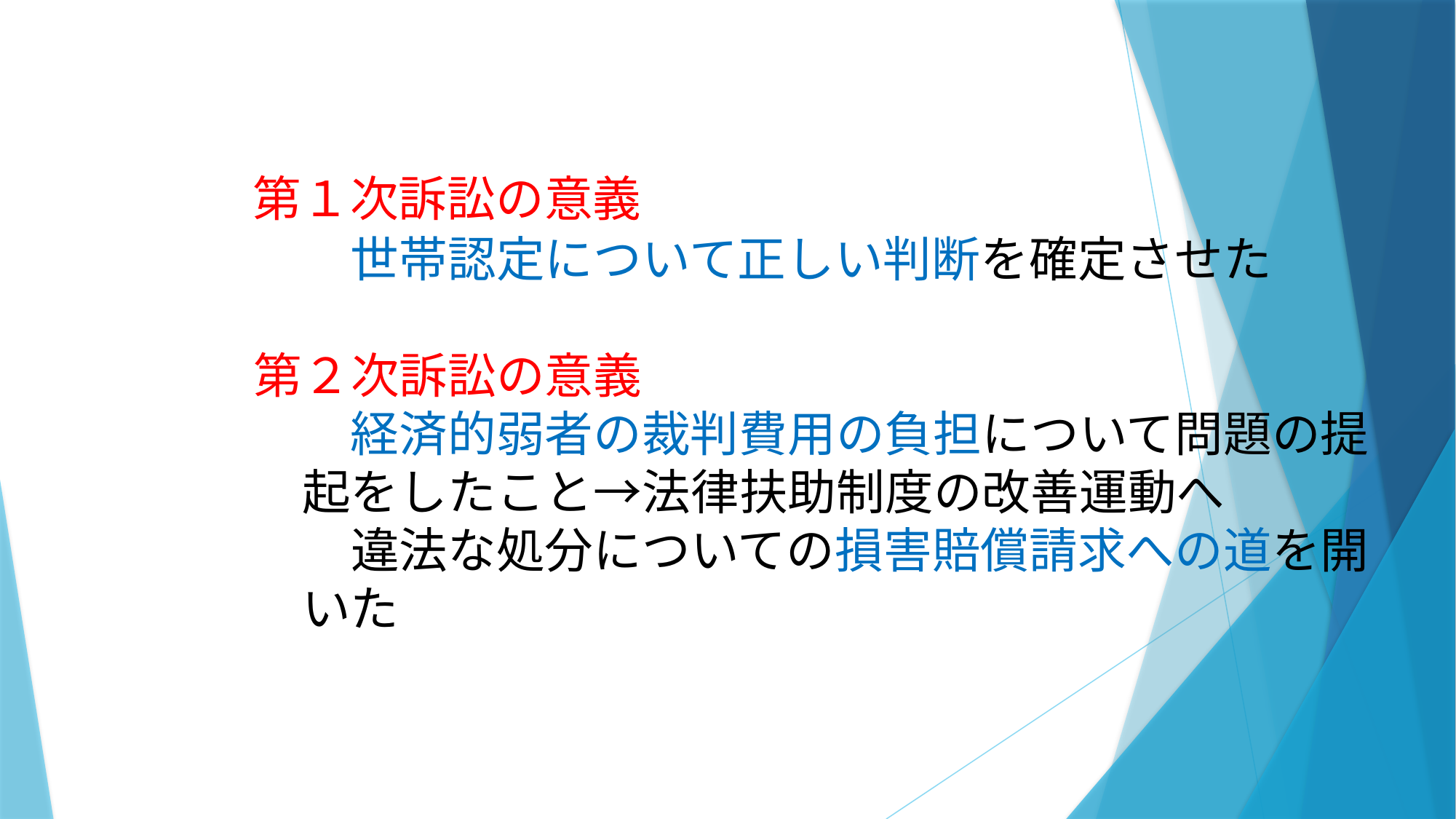

第１次訴訟の意義
　　　　　　　世帯認定について正しい判断を確定させた

　　　　　第２次訴訟の意義
　　　　　　　経済的弱者の裁判費用の負担について問題の提
　　　　　　起をしたこと→法律扶助制度の改善運動へ
　　　　　　　違法な処分についての損害賠償請求への道を開
　　　　　　いた